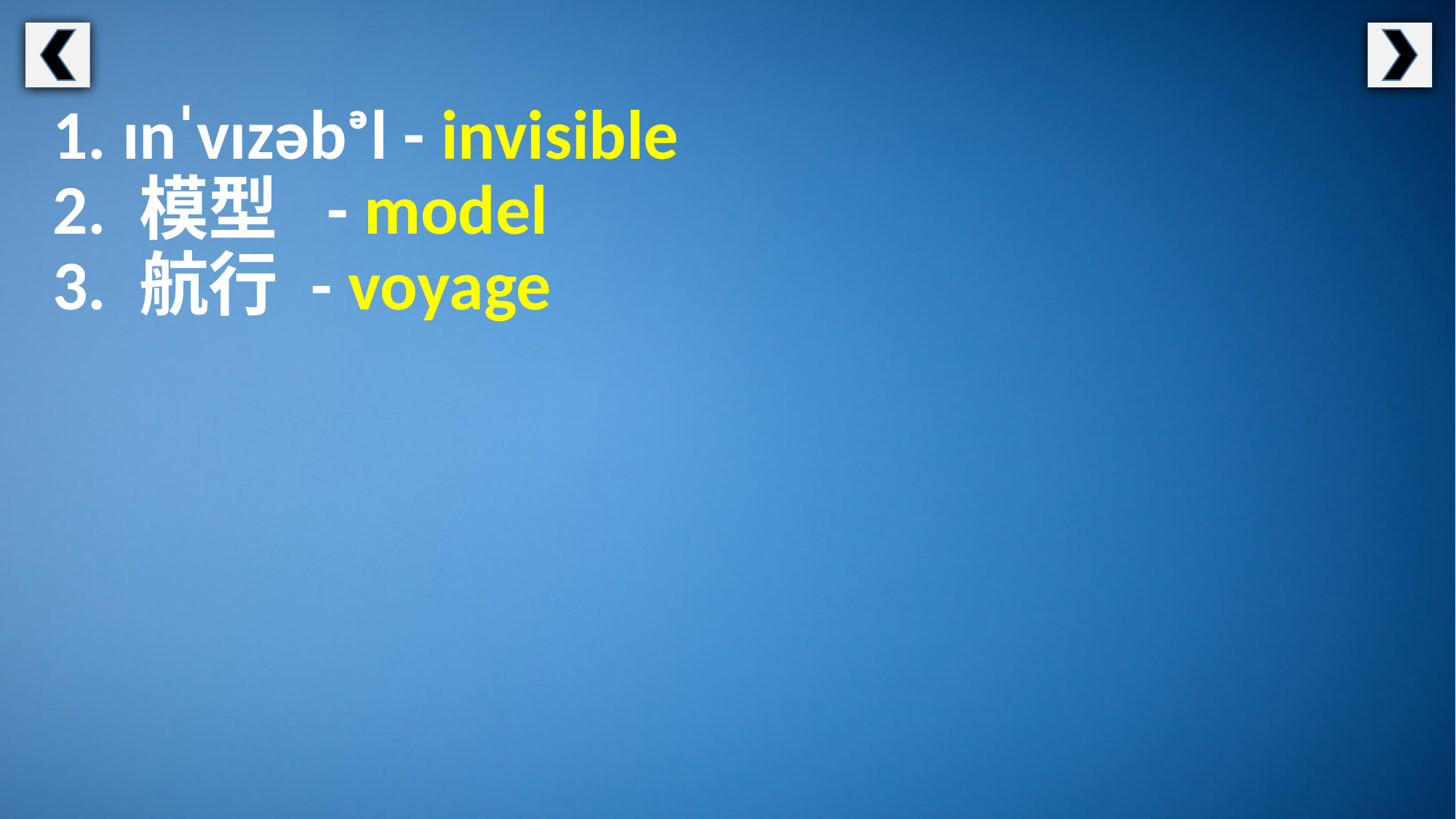

1. ɪnˈvɪzəbᵊl - invisible
2. 模型  - model
3. 航行 - voyage